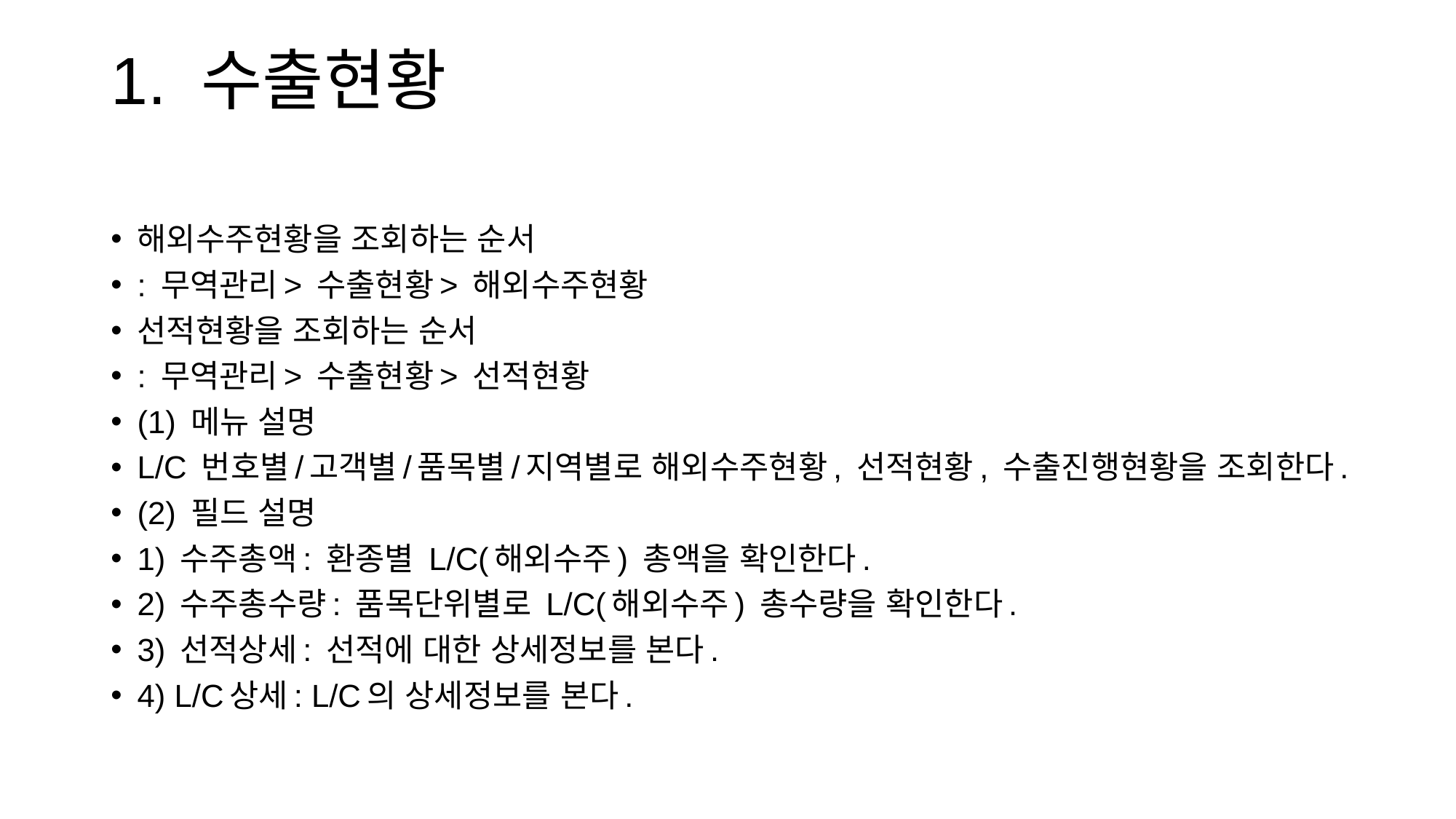

# 1. 수출현황
해외수주현황을 조회하는 순서
: 무역관리> 수출현황> 해외수주현황
선적현황을 조회하는 순서
: 무역관리> 수출현황> 선적현황
(1) 메뉴 설명
L/C 번호별/고객별/품목별/지역별로 해외수주현황, 선적현황, 수출진행현황을 조회한다.
(2) 필드 설명
1) 수주총액: 환종별 L/C(해외수주) 총액을 확인한다.
2) 수주총수량: 품목단위별로 L/C(해외수주) 총수량을 확인한다.
3) 선적상세: 선적에 대한 상세정보를 본다.
4) L/C상세: L/C의 상세정보를 본다.